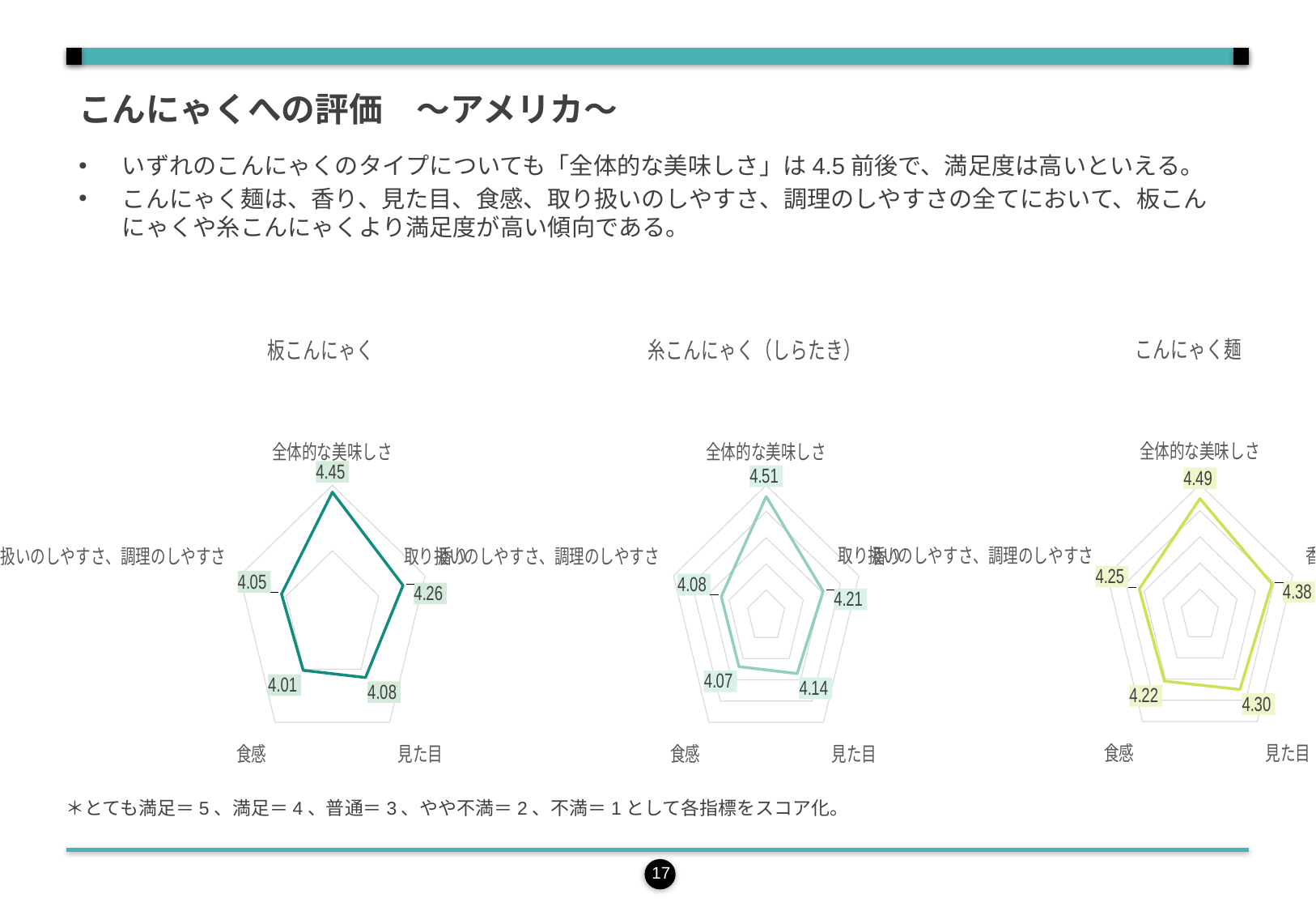

こんにゃくへの評価　～アメリカ～
いずれのこんにゃくのタイプについても「全体的な美味しさ」は4.5前後で、満足度は高いといえる。
こんにゃく麺は、香り、見た目、食感、取り扱いのしやすさ、調理のしやすさの全てにおいて、板こんにゃくや糸こんにゃくより満足度が高い傾向である。

### Chart: こんにゃく麺

| Category | こんにゃく麺 |
|---|---|
| 全体的な美味しさ | 4.491228070175438 |
| 香り | 4.37719298245614 |
| 見た目 | 4.298245614035087 |
| 食感 | 4.219298245614035 |
| 取り扱いのしやすさ、調理のしやすさ | 4.254385964912281 |

### Chart: 板こんにゃく

| Category | 板こんにゃく |
|---|---|
| 全体的な美味しさ | 4.446601941747573 |
| 香り | 4.262135922330097 |
| 見た目 | 4.077669902912621 |
| 食感 | 4.009708737864078 |
| 取り扱いのしやすさ、調理のしやすさ | 4.048543689320389 |

### Chart: 糸こんにゃく（しらたき）

| Category | 糸こんにゃく（しらたき） |
|---|---|
| 全体的な美味しさ | 4.514018691588785 |
| 香り | 4.214953271028038 |
| 見た目 | 4.140186915887851 |
| 食感 | 4.074766355140187 |
| 取り扱いのしやすさ、調理のしやすさ | 4.08411214953271 |
＊とても満足＝5、満足＝4、普通＝3、やや不満＝2、不満＝1として各指標をスコア化。
17